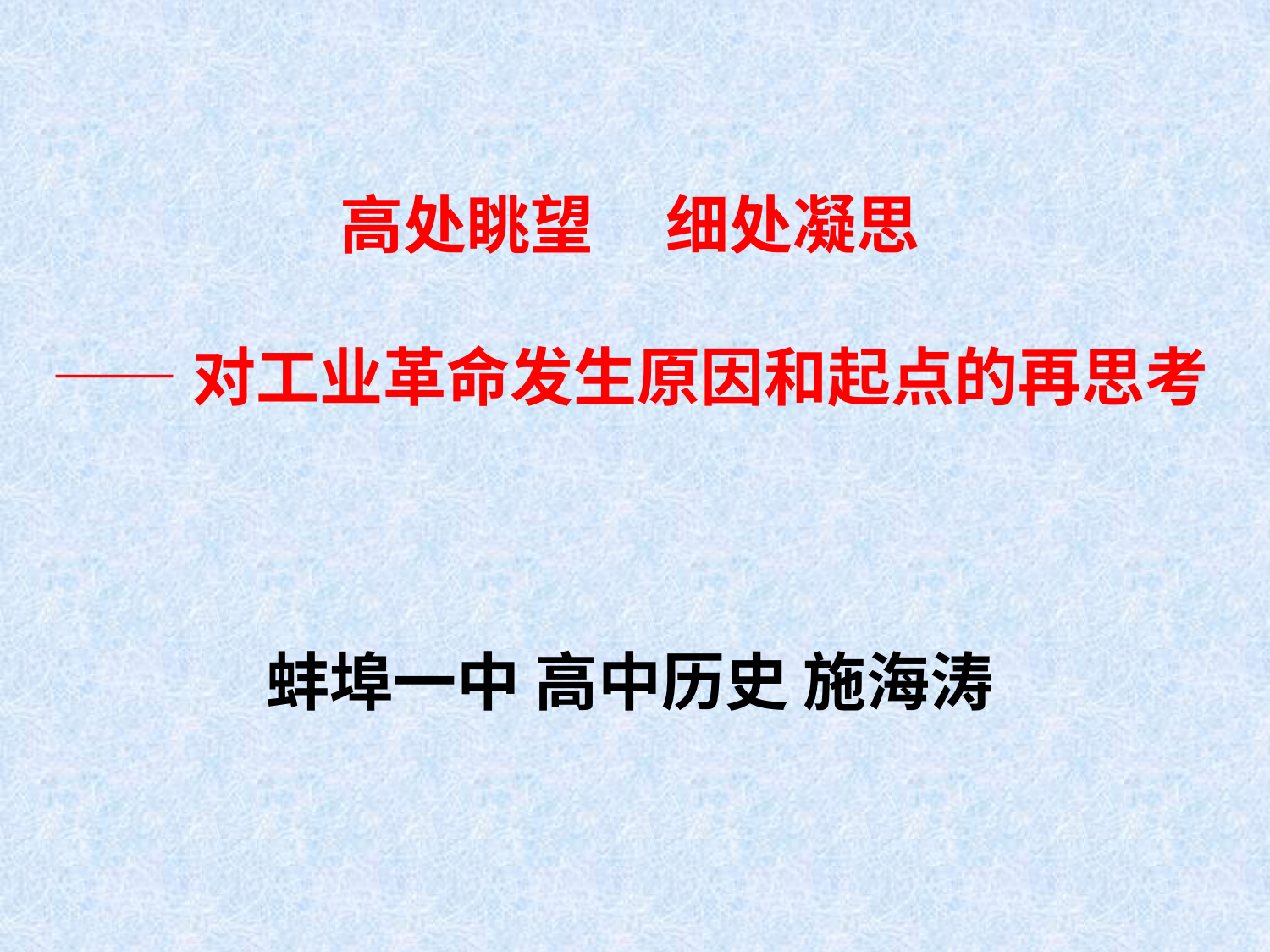

高处眺望     细处凝思

——对工业革命发生原因和起点的再思考

蚌埠一中 高中历史 施海涛